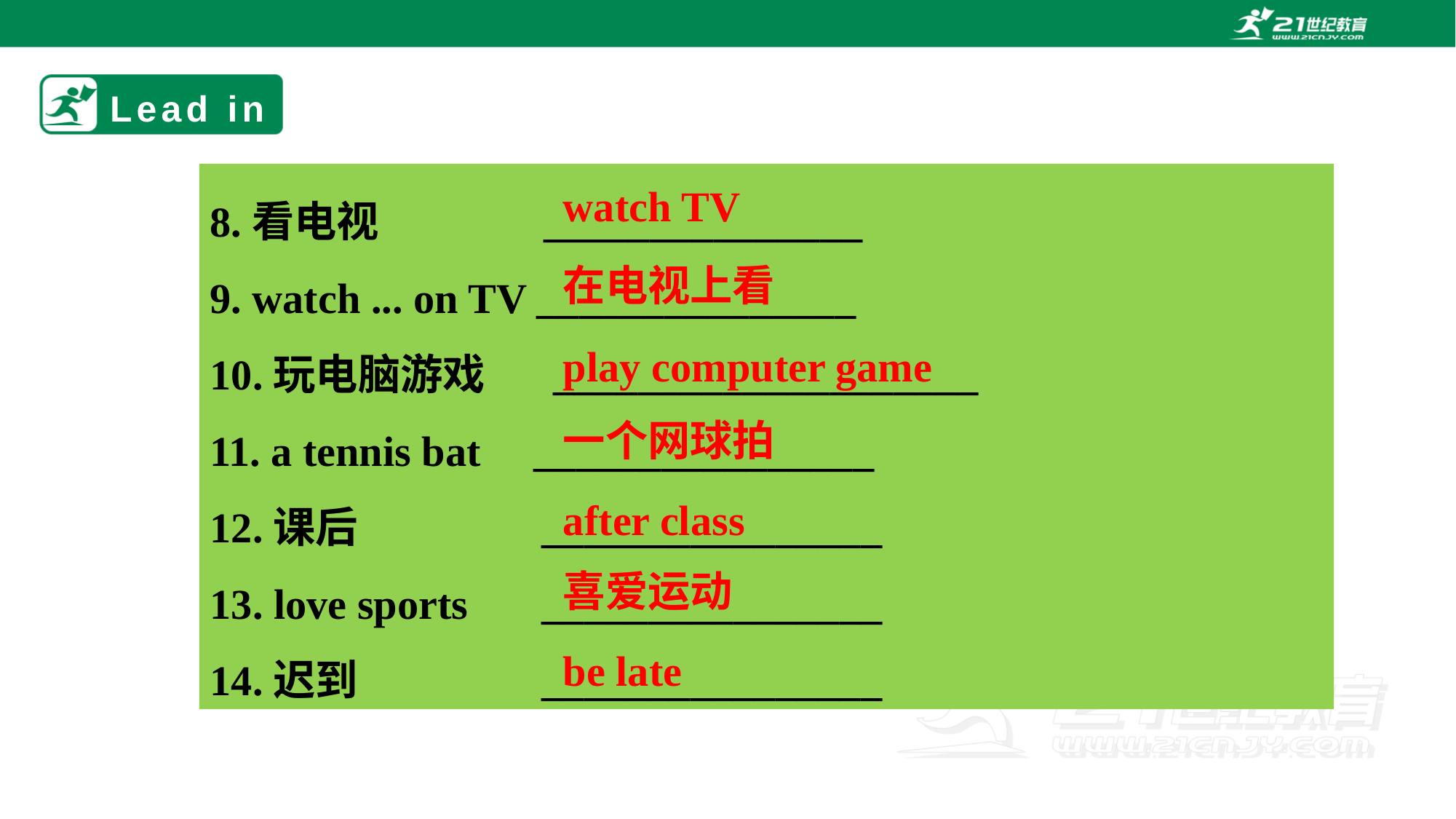

# Lead in
8.看电视                _______________
9. watch ... on TV _______________
10.玩电脑游戏      ____________________
11. a tennis bat     ________________
12.课后                  ________________
13. love sports       ________________
14.迟到                  ________________
watch TV
在电视上看
play computer game
一个网球拍
after class
喜爱运动
be late